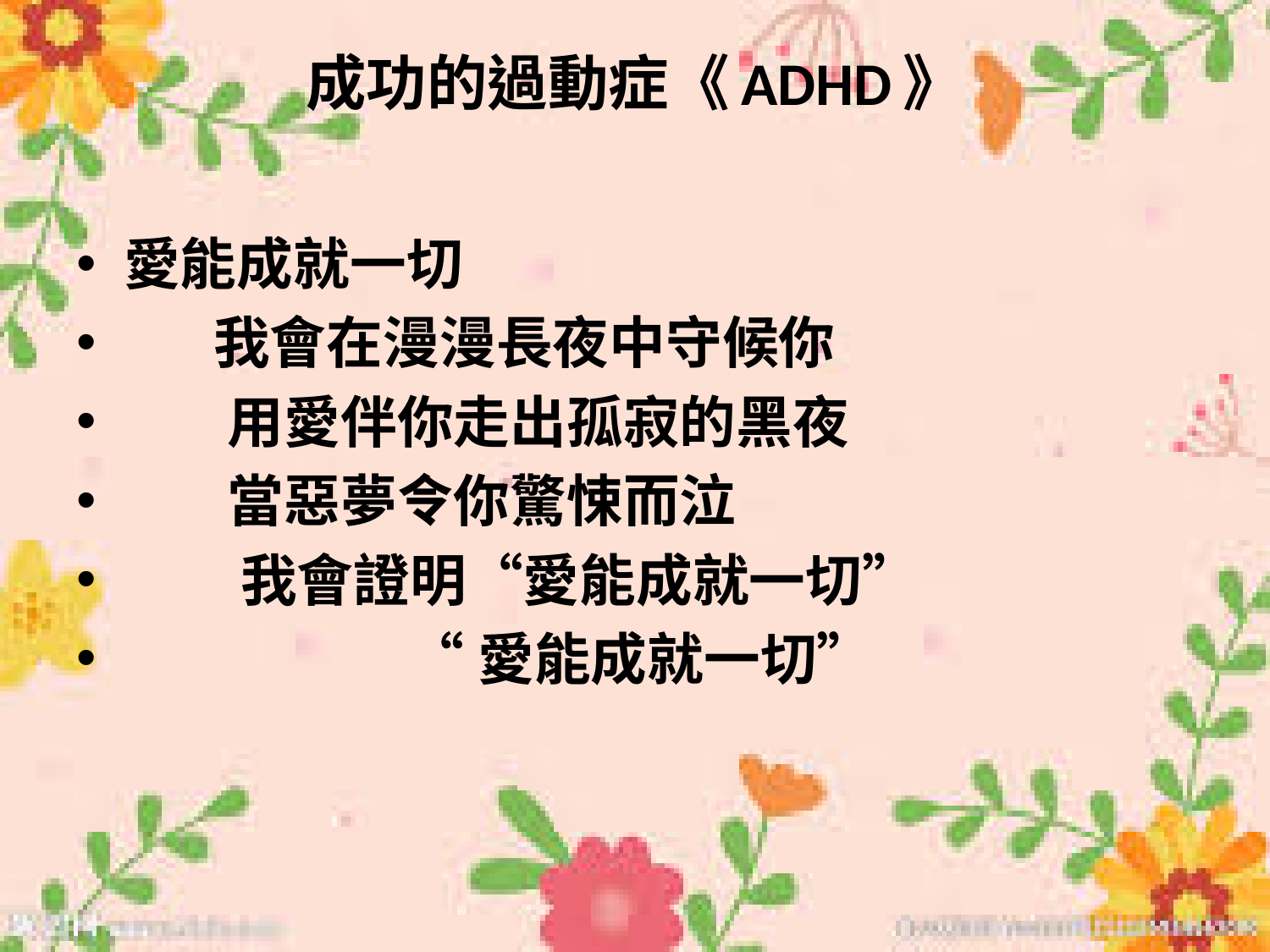

# 成功的過動症《ADHD》
愛能成就一切
      我會在漫漫長夜中守候你
       用愛伴你走出孤寂的黑夜
       當惡夢令你驚悚而泣
        我會證明“愛能成就一切”
                      “愛能成就一切”